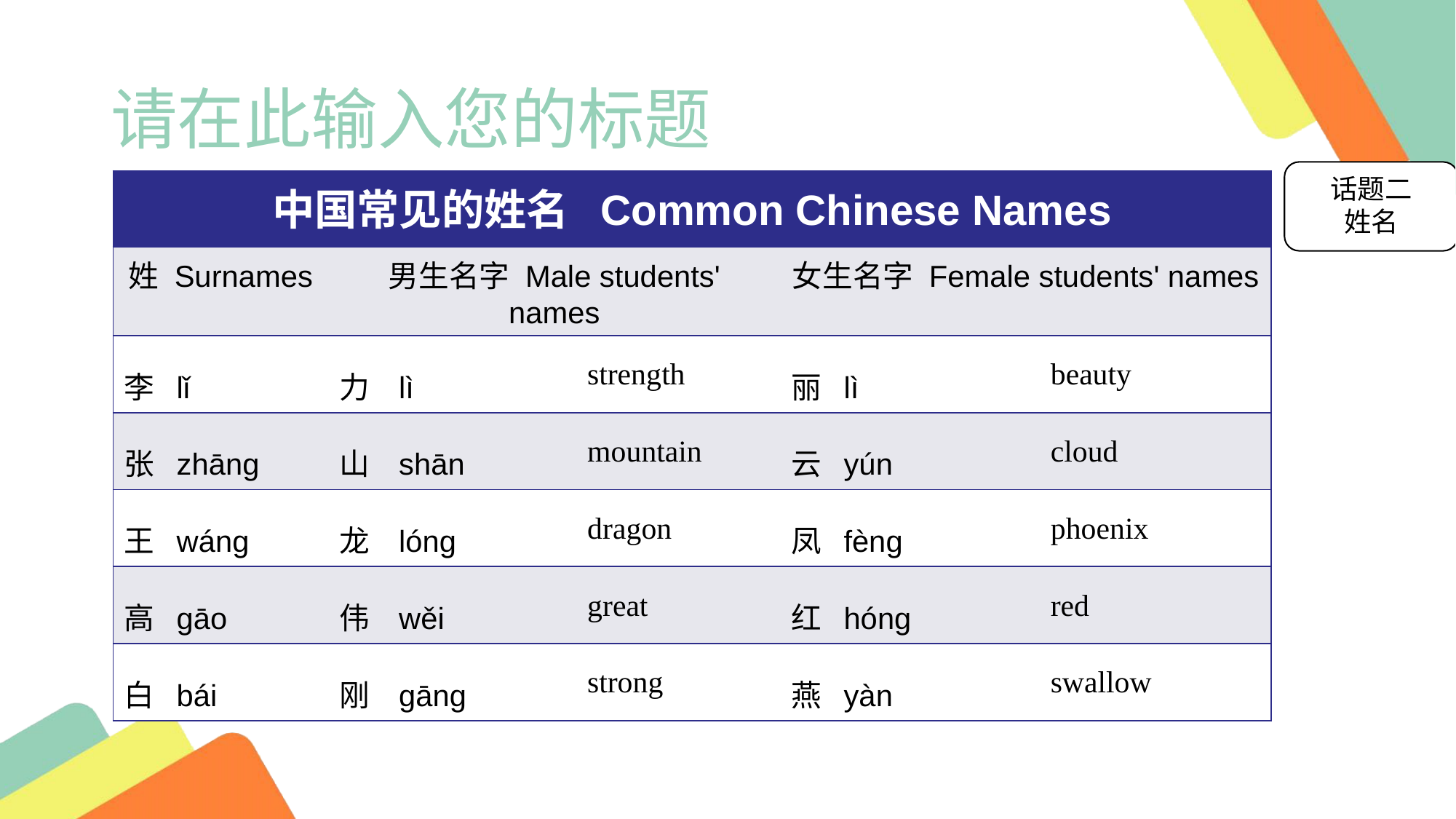

请在此输入您的标题
话题二
姓名
| 中国常见的姓名 Common Chinese Names |  |  |  |  |
| --- | --- | --- | --- | --- |
| 姓 Surnames | 男生名字 Male students' names |  | 女生名字 Female students' names |  |
| 李 lǐ | 力 lì | strength | 丽 lì | beauty |
| 张 zhāng | 山 shān | mountain | 云 yún | cloud |
| 王 wáng | 龙 lóng | dragon | 凤 fèng | phoenix |
| 高 gāo | 伟 wěi | great | 红 hóng | red |
| 白 bái | 刚 gāng | strong | 燕 yàn | swallow |